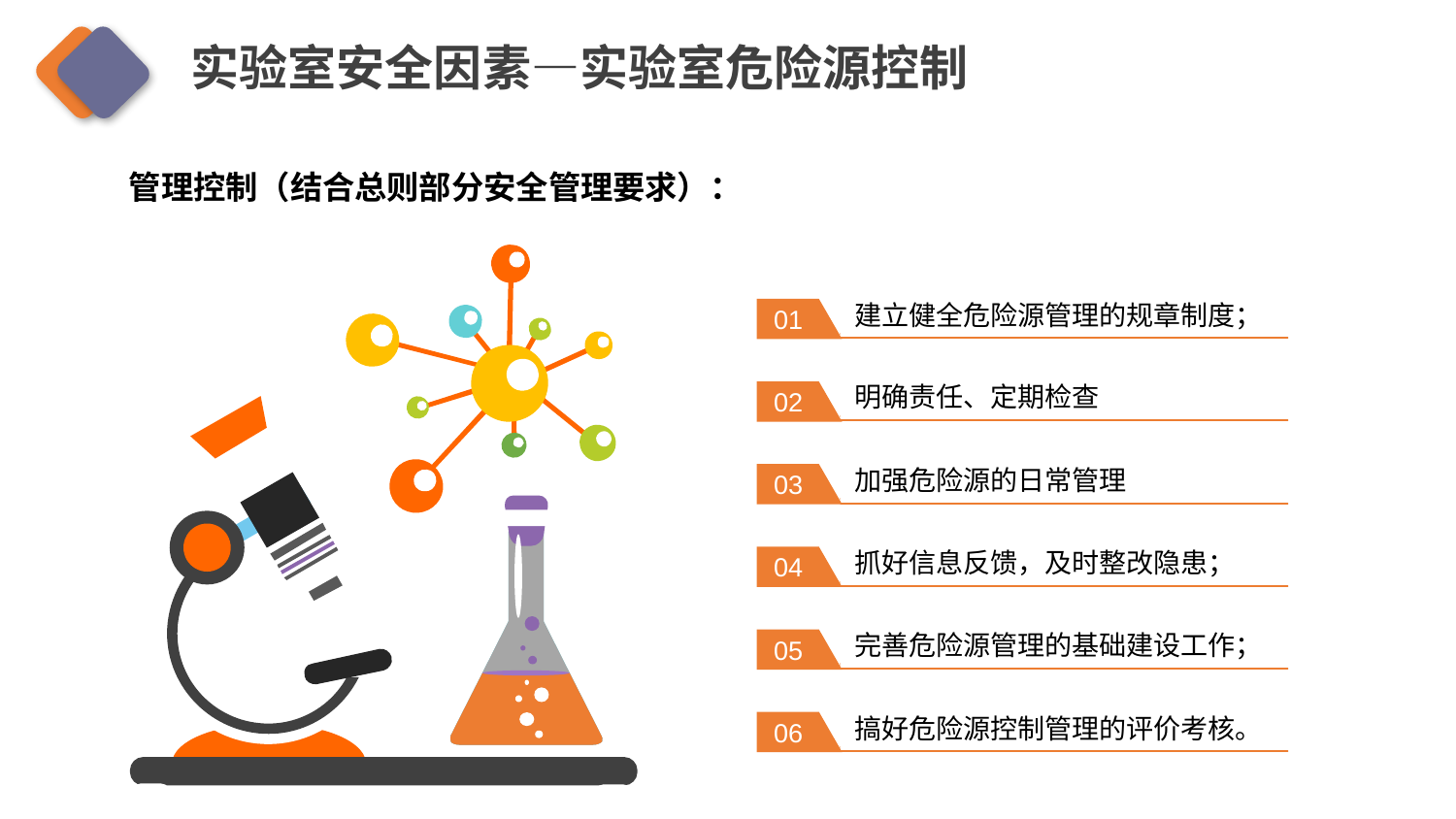

实验室安全因素—实验室危险源控制
管理控制（结合总则部分安全管理要求）：

建立健全危险源管理的规章制度；

01

明确责任、定期检查

02
加强危险源的日常管理

03
抓好信息反馈，及时整改隐患；

04
完善危险源管理的基础建设工作；

05
搞好危险源控制管理的评价考核。

06